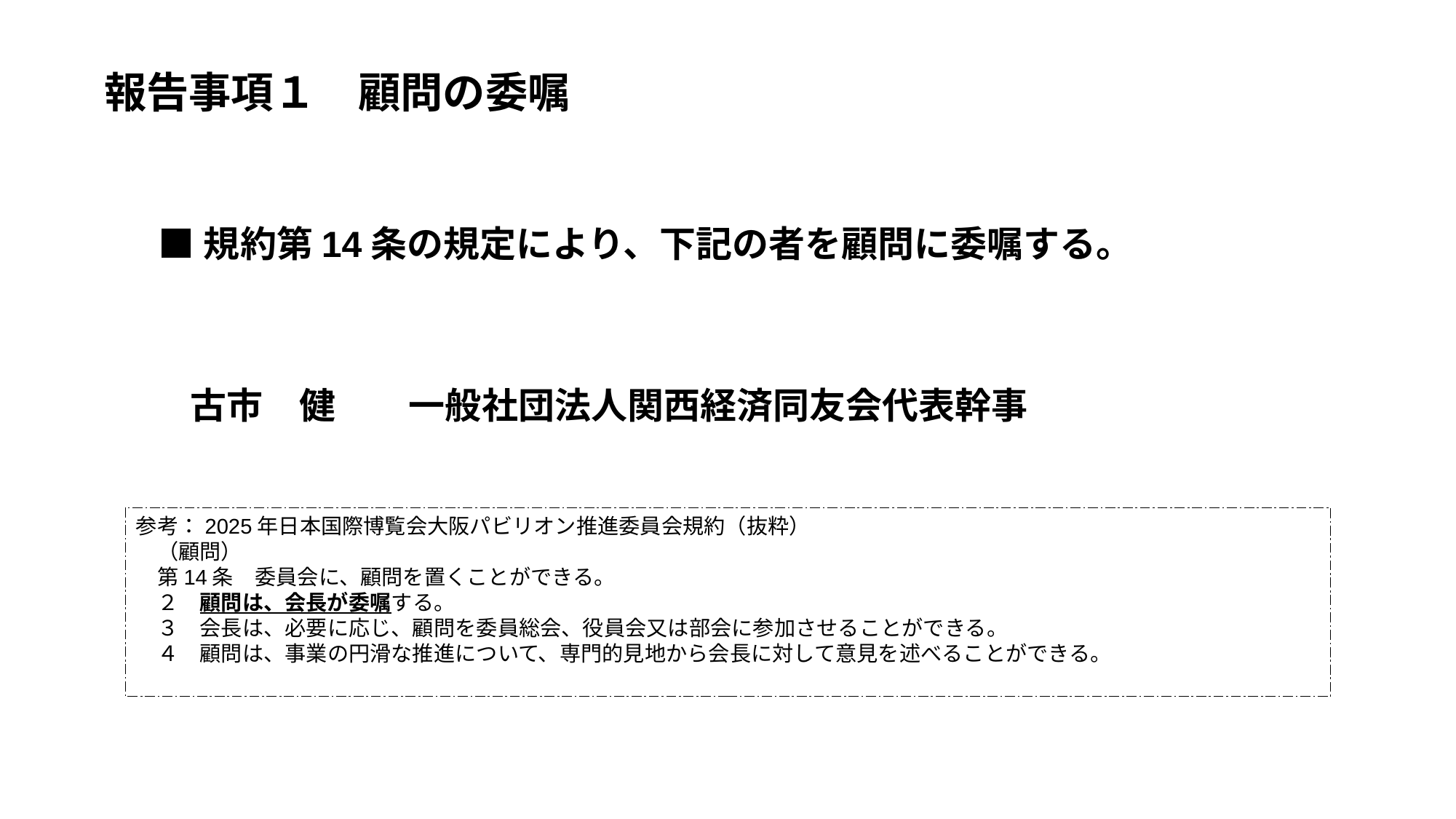

報告事項１　顧問の委嘱
■規約第14条の規定により、下記の者を顧問に委嘱する。
　　古市　健　　一般社団法人関西経済同友会代表幹事
参考：2025年日本国際博覧会大阪パビリオン推進委員会規約（抜粋）
　（顧問）
　第14条　委員会に、顧問を置くことができる。
　２　顧問は、会長が委嘱する。
　３　会長は、必要に応じ、顧問を委員総会、役員会又は部会に参加させることができる。
　４　顧問は、事業の円滑な推進について、専門的見地から会長に対して意見を述べることができる。